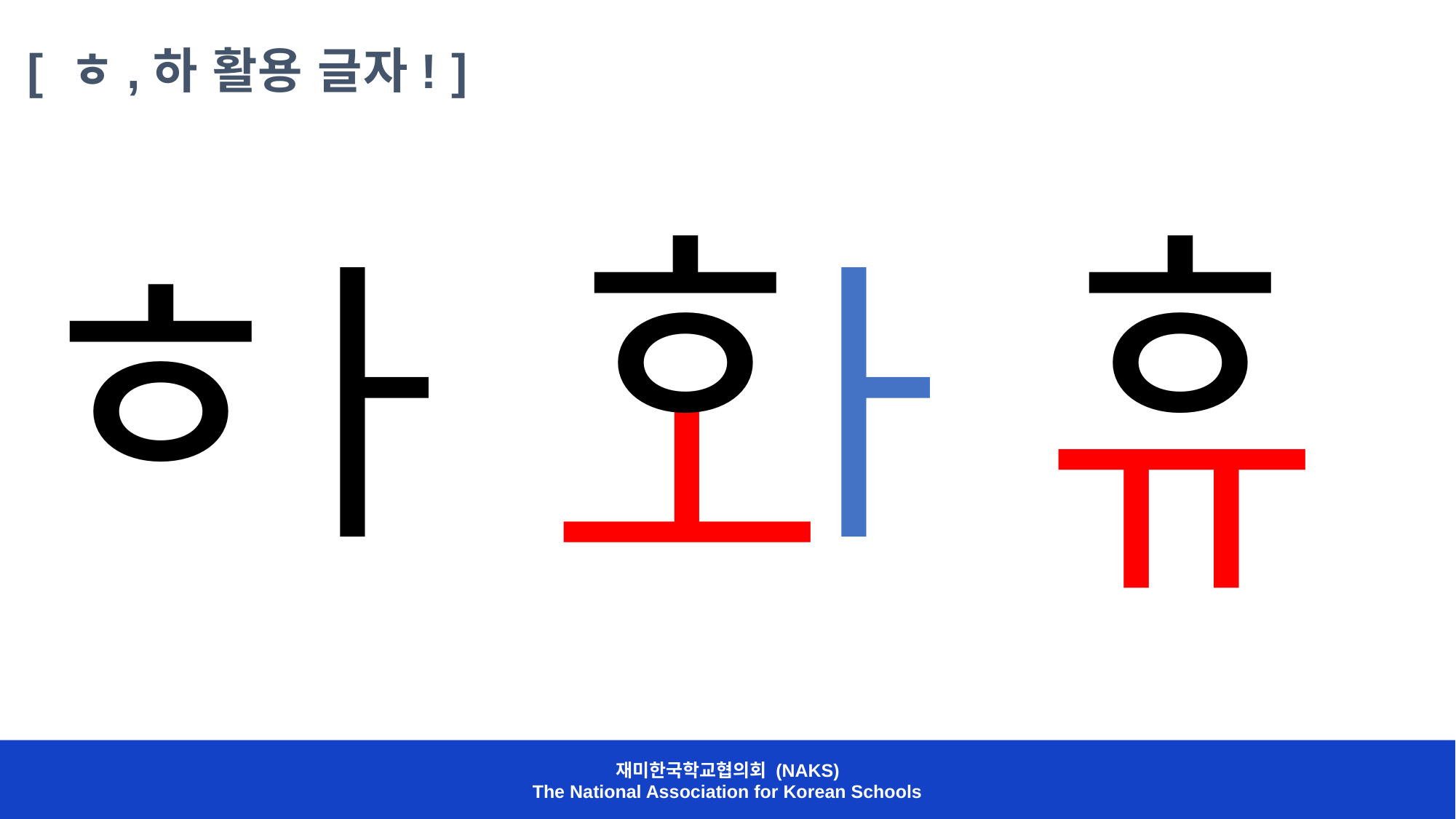

[ ㅎ,하 활용 글자! ]
ㅎ
ㅎ
ㅎ
ㅏ
ㅏ
ㅗ
ㅠ
재미한국학교협의회 (NAKS)
The National Association for Korean Schools